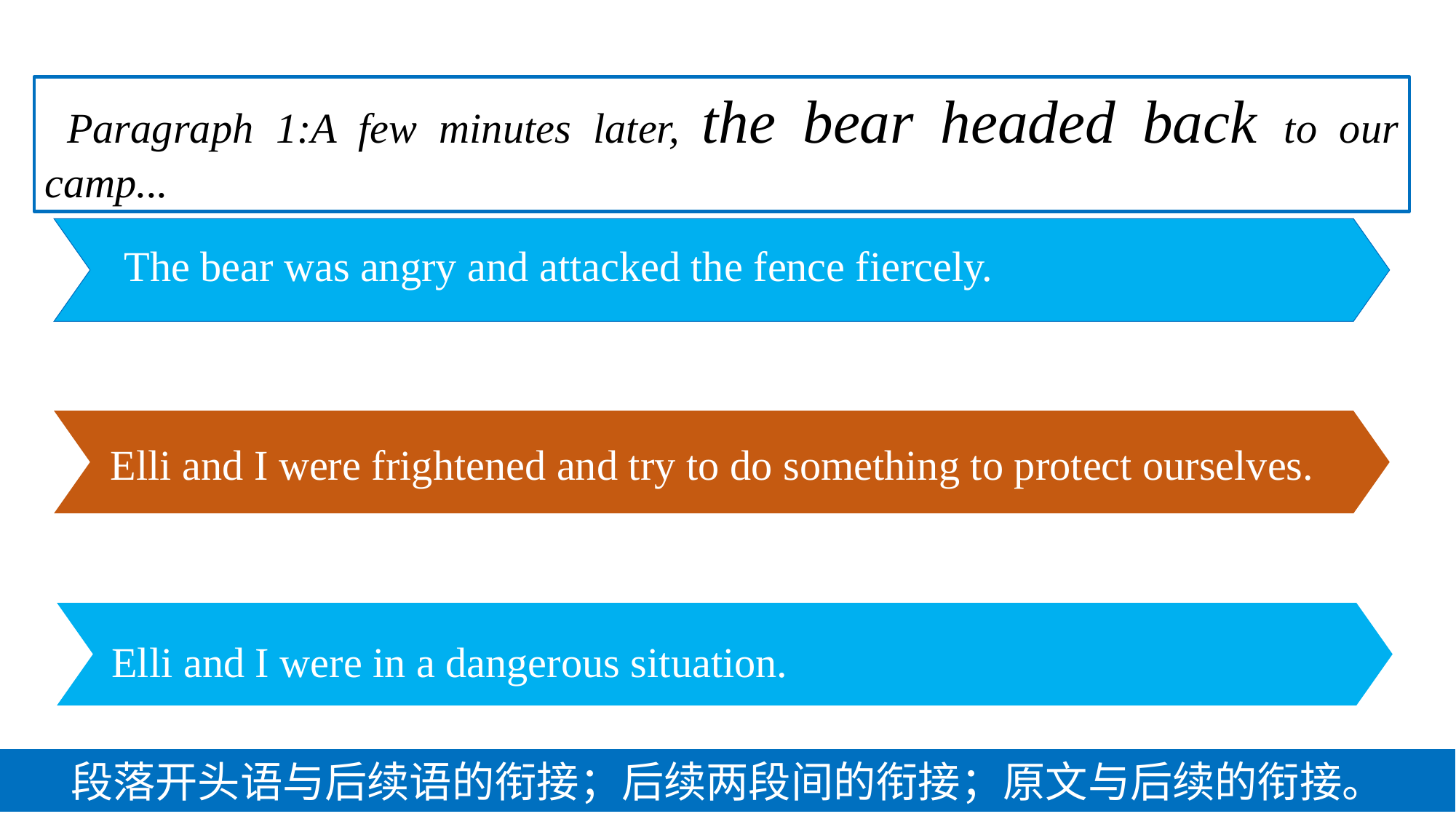

Paragraph 1:A few minutes later, the bear headed back to our camp...

The bear was angry and attacked the fence fiercely.

Elli and I were frightened and try to do something to protect ourselves.

Result ?
Elli and I were in a dangerous situation.
段落开头语与后续语的衔接；后续两段间的衔接；原文与后续的衔接。